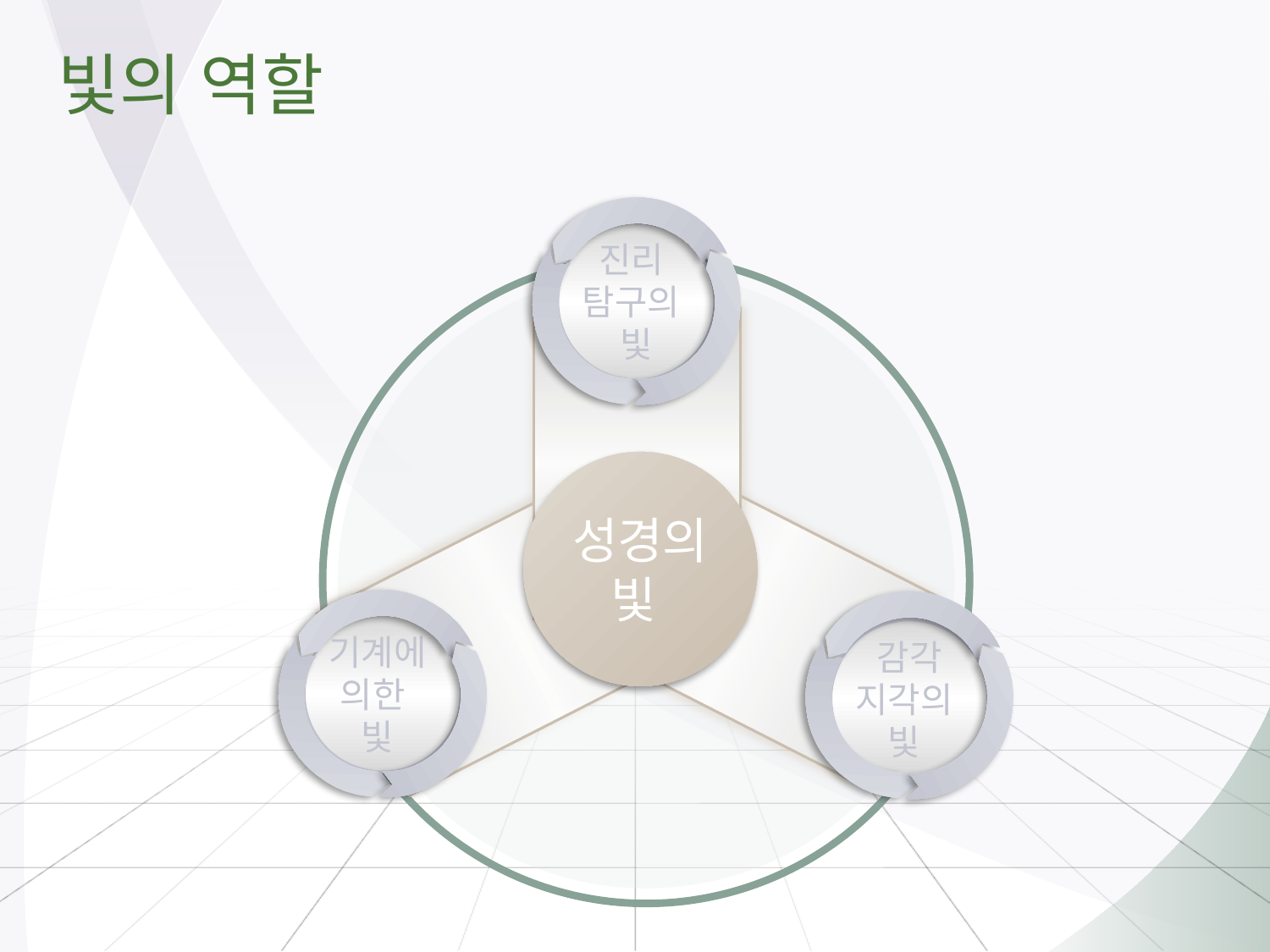

# 빛의 역할

진리
탐구의
빛

성경의빛

기계에
의한
빛
감각
지각의
빛